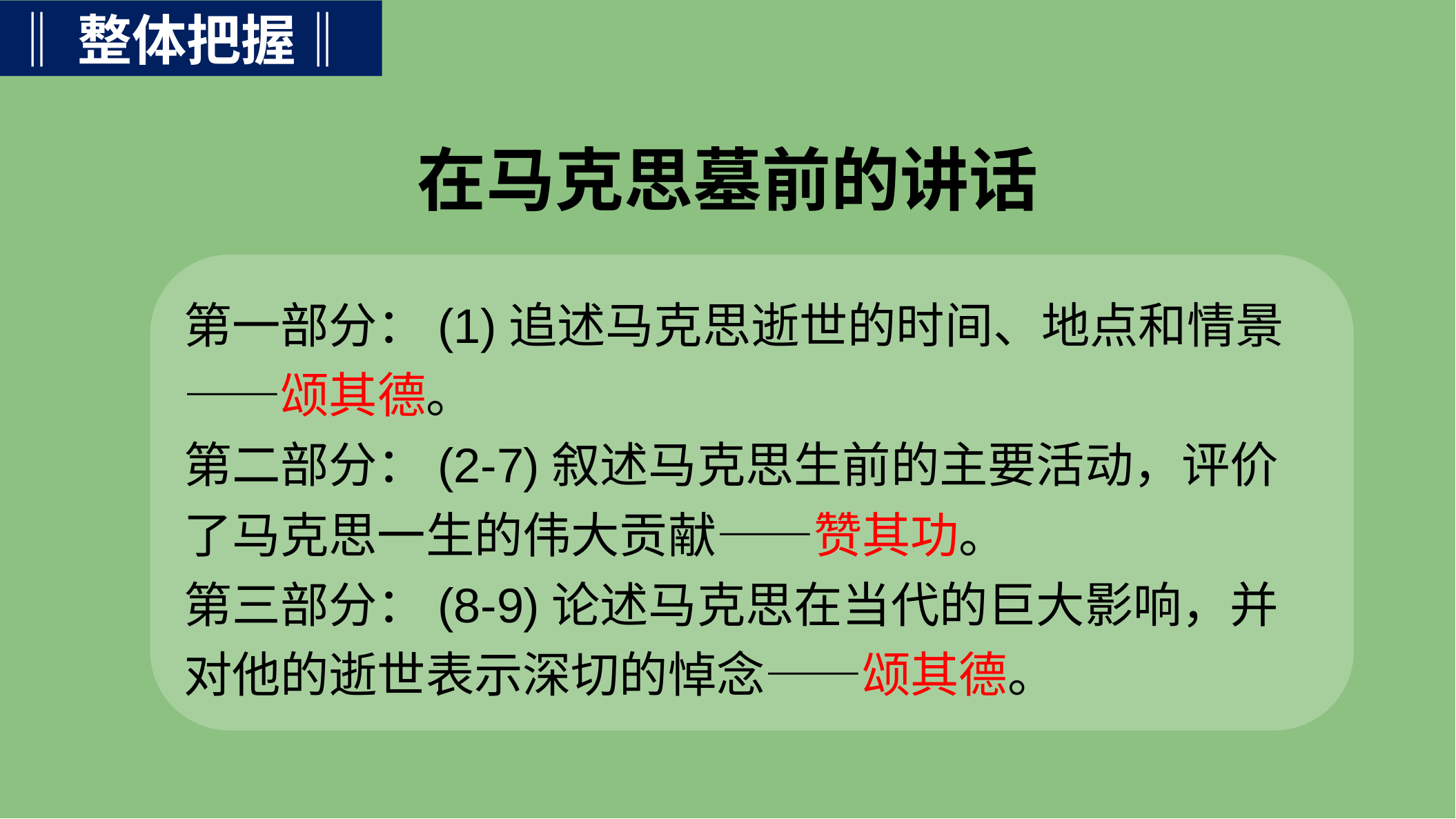

‖整体把握‖
在马克思墓前的讲话
第一部分：(1)追述马克思逝世的时间、地点和情景——颂其德。
第二部分：(2-7)叙述马克思生前的主要活动，评价了马克思一生的伟大贡献——赞其功。
第三部分：(8-9)论述马克思在当代的巨大影响，并对他的逝世表示深切的悼念——颂其德。